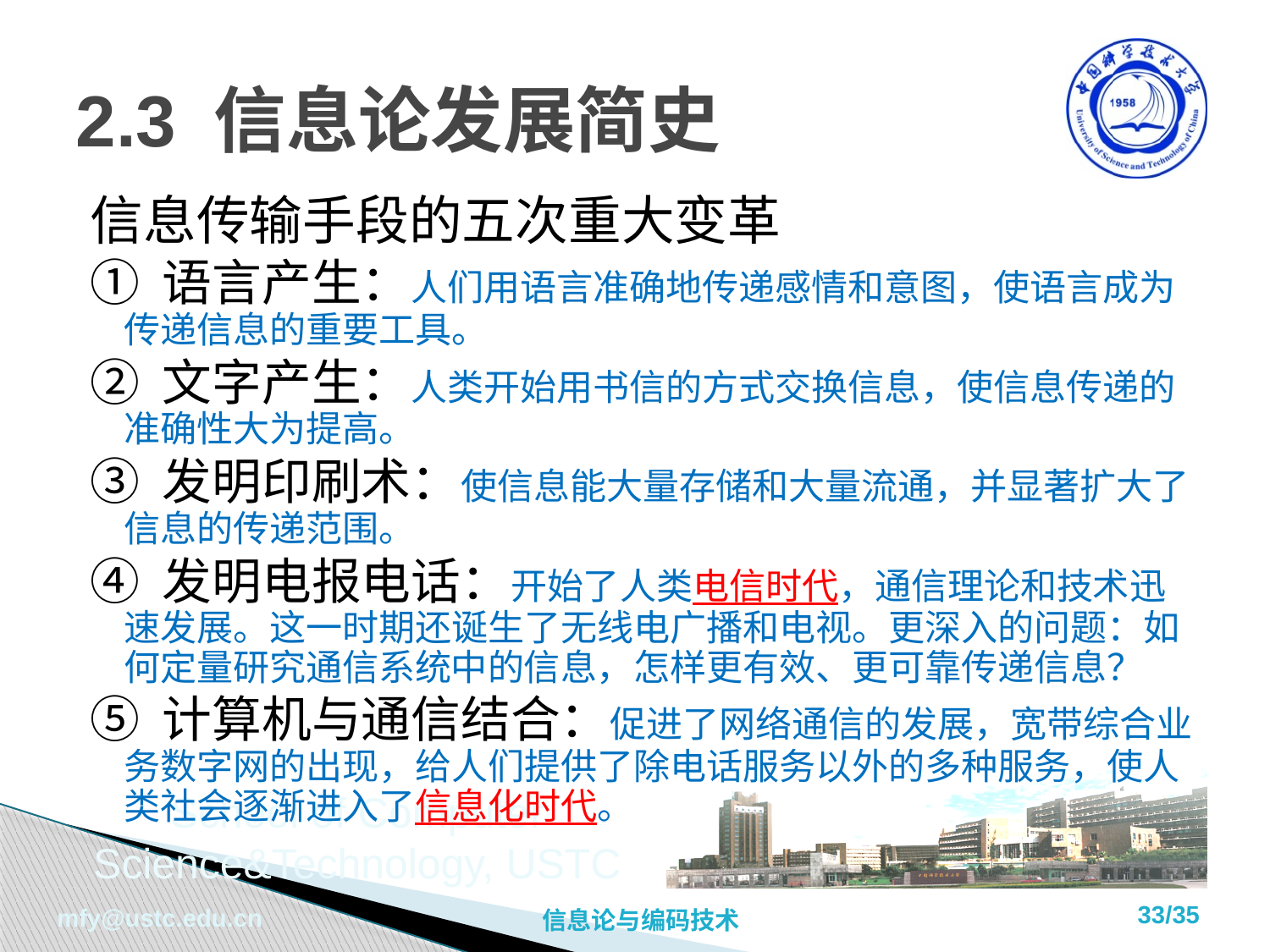

# 2.3 信息论发展简史
信息传输手段的五次重大变革
① 语言产生：人们用语言准确地传递感情和意图，使语言成为传递信息的重要工具。
② 文字产生：人类开始用书信的方式交换信息，使信息传递的准确性大为提高。
③ 发明印刷术：使信息能大量存储和大量流通，并显著扩大了信息的传递范围。
④ 发明电报电话：开始了人类电信时代，通信理论和技术迅速发展。这一时期还诞生了无线电广播和电视。更深入的问题：如何定量研究通信系统中的信息，怎样更有效、更可靠传递信息？
⑤ 计算机与通信结合：促进了网络通信的发展，宽带综合业务数字网的出现，给人们提供了除电话服务以外的多种服务，使人类社会逐渐进入了信息化时代。